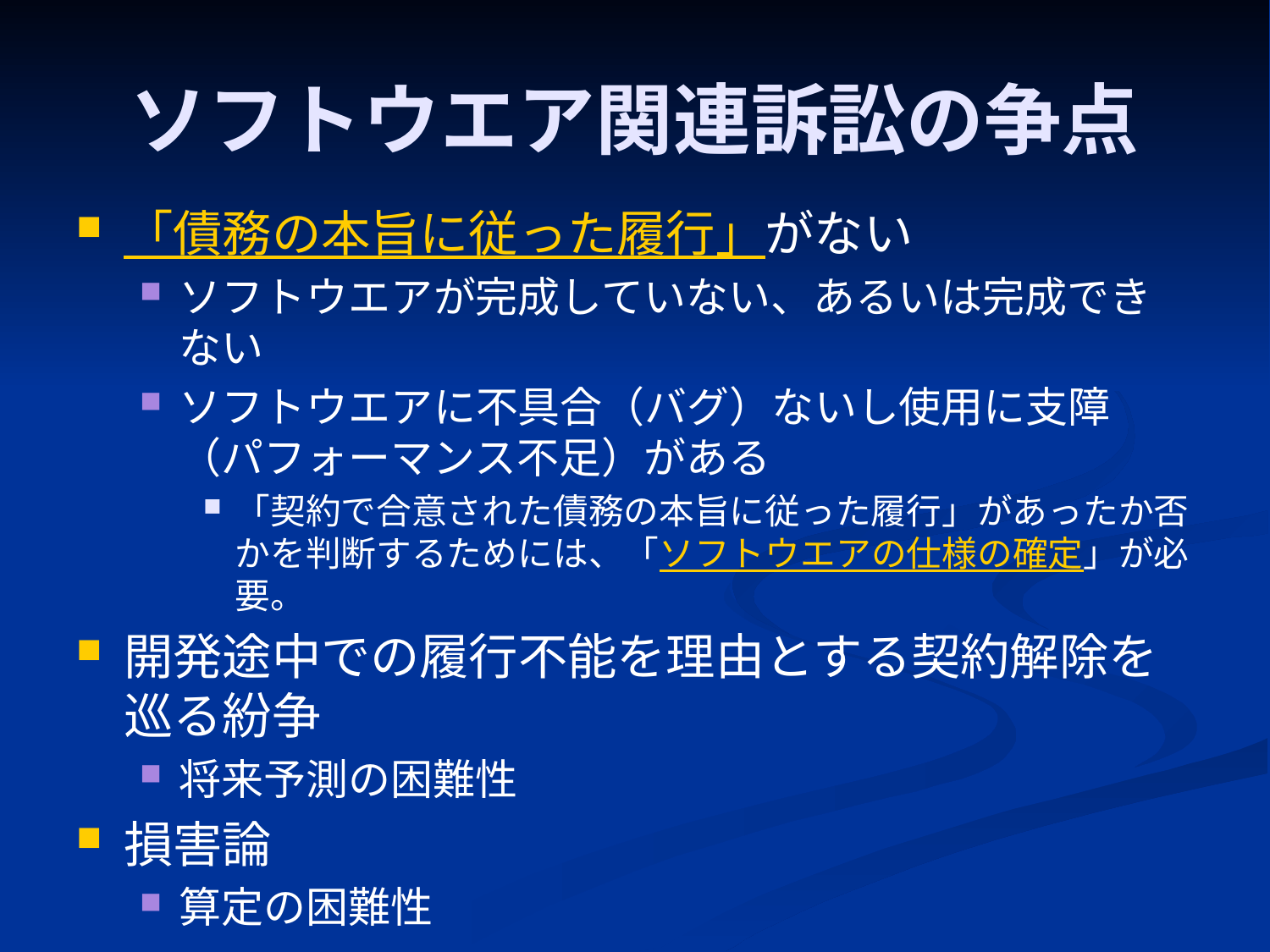

# ソフトウエア関連訴訟の争点
「債務の本旨に従った履行」がない
ソフトウエアが完成していない、あるいは完成できない
ソフトウエアに不具合（バグ）ないし使用に支障（パフォーマンス不足）がある
「契約で合意された債務の本旨に従った履行」があったか否かを判断するためには、「ソフトウエアの仕様の確定」が必要。
開発途中での履行不能を理由とする契約解除を巡る紛争
将来予測の困難性
損害論
算定の困難性